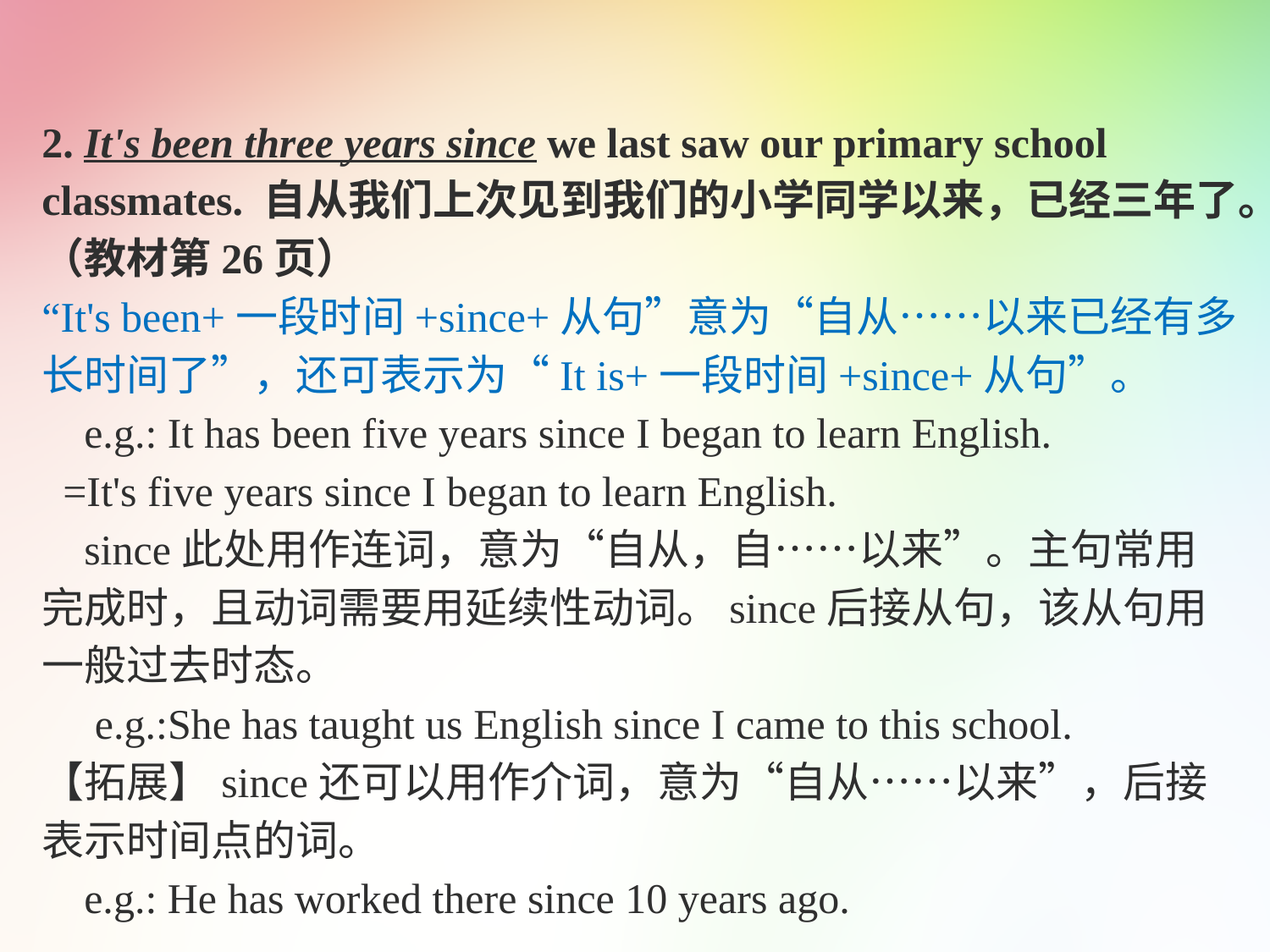

2. It's been three years since we last saw our primary school classmates. 自从我们上次见到我们的小学同学以来，已经三年了。（教材第26页）
“It's been+一段时间+since+从句”意为“自从……以来已经有多长时间了”，还可表示为“It is+一段时间+since+从句”。
    e.g.: It has been five years since I began to learn English.
  =It's five years since I began to learn English.
    since此处用作连词，意为“自从，自……以来”。主句常用完成时，且动词需要用延续性动词。since后接从句，该从句用一般过去时态。
     e.g.:She has taught us English since I came to this school.
【拓展】since还可以用作介词，意为“自从……以来”，后接表示时间点的词。
    e.g.: He has worked there since 10 years ago.